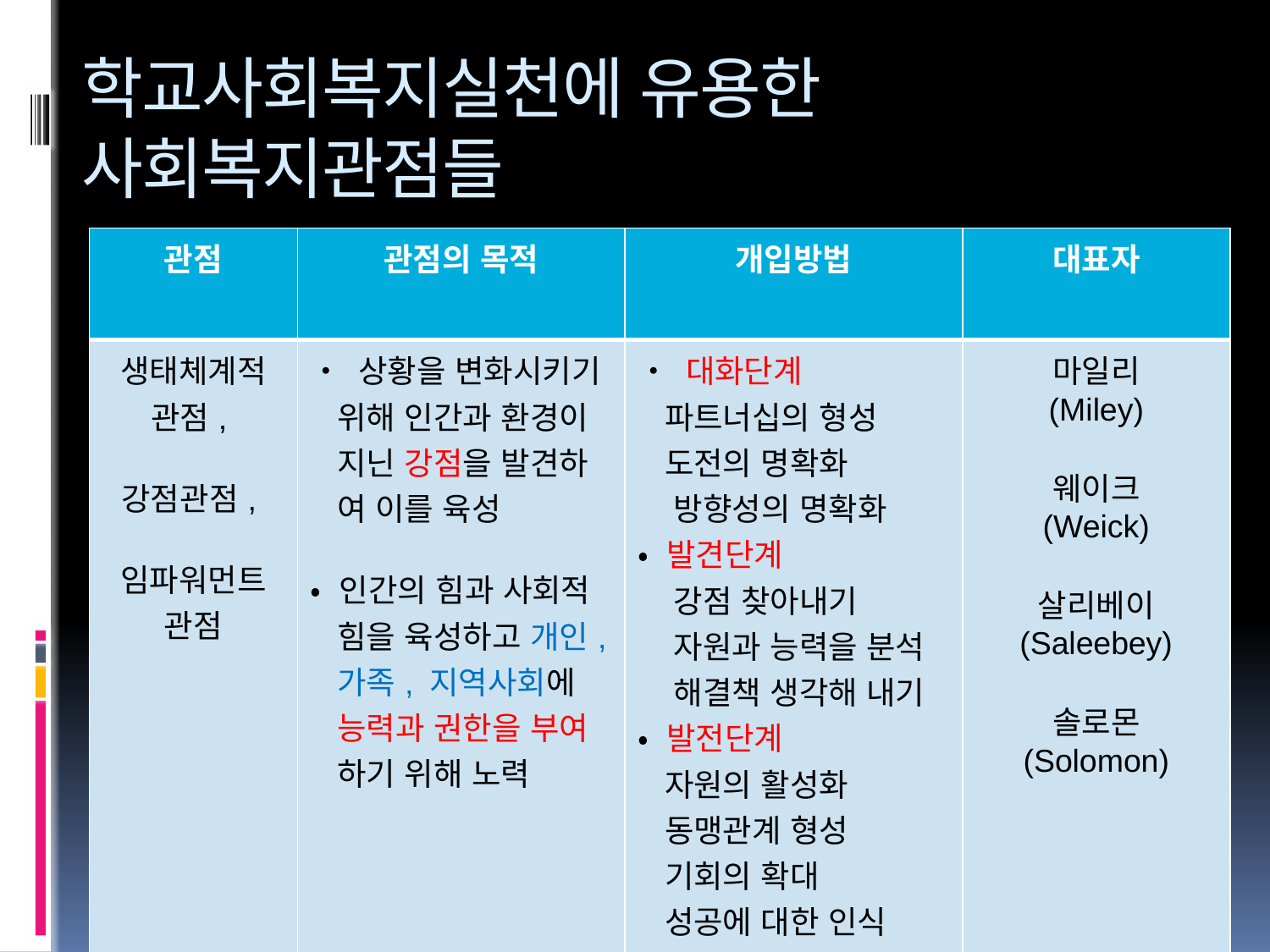

# 학교사회복지실천에 유용한 사회복지관점들
| 관점 | 관점의 목적 | 개입방법 | 대표자 |
| --- | --- | --- | --- |
| 생태체계적 관점, 강점관점, 임파워먼트 관점 | • 상황을 변화시키기 위해 인간과 환경이 지닌 강점을 발견하 여 이를 육성 • 인간의 힘과 사회적 힘을 육성하고 개인, 가족, 지역사회에 능력과 권한을 부여 하기 위해 노력 | • 대화단계 파트너십의 형성 도전의 명확화 방향성의 명확화 • 발견단계 강점 찾아내기 자원과 능력을 분석 해결책 생각해 내기 • 발전단계 자원의 활성화 동맹관계 형성 기회의 확대 성공에 대한 인식 획득한 결과물 통합 | 마일리 (Miley) 웨이크 (Weick) 살리베이 (Saleebey) 솔로몬 (Solomon) |